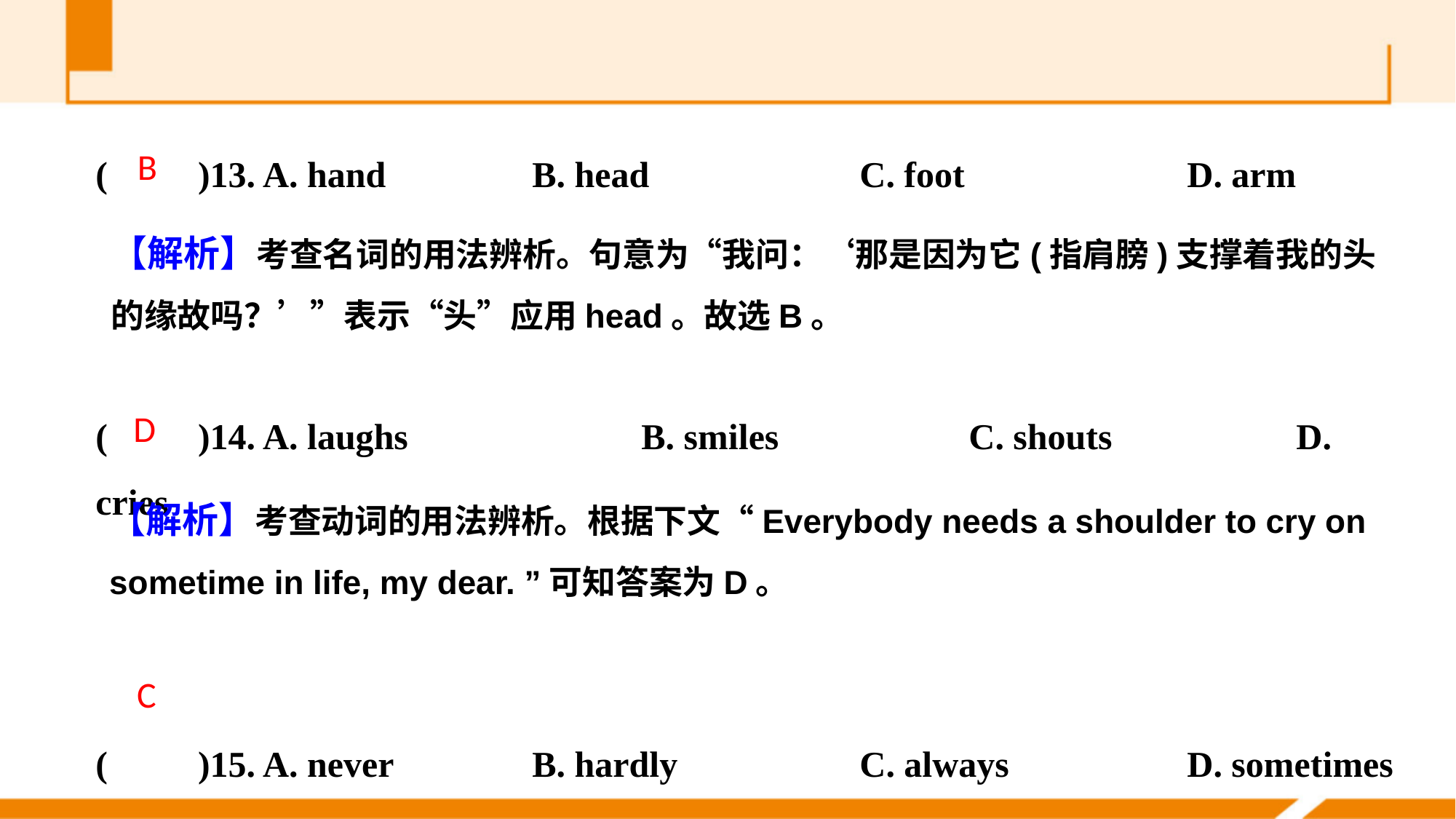

(　　)13. A. hand  		B. head  		C. foot 	 	D. arm

(　　)14. A. laughs  		B. smiles		C. shouts  		D. cries

(　　)15. A. never  		B. hardly		C. always  		D. sometimes
B
【解析】考查名词的用法辨析。句意为“我问：‘那是因为它(指肩膀)支撑着我的头的缘故吗？’”表示“头”应用head。故选B。
D
【解析】考查动词的用法辨析。根据下文“Everybody needs a shoulder to cry on sometime in life, my dear. ”可知答案为D。
C